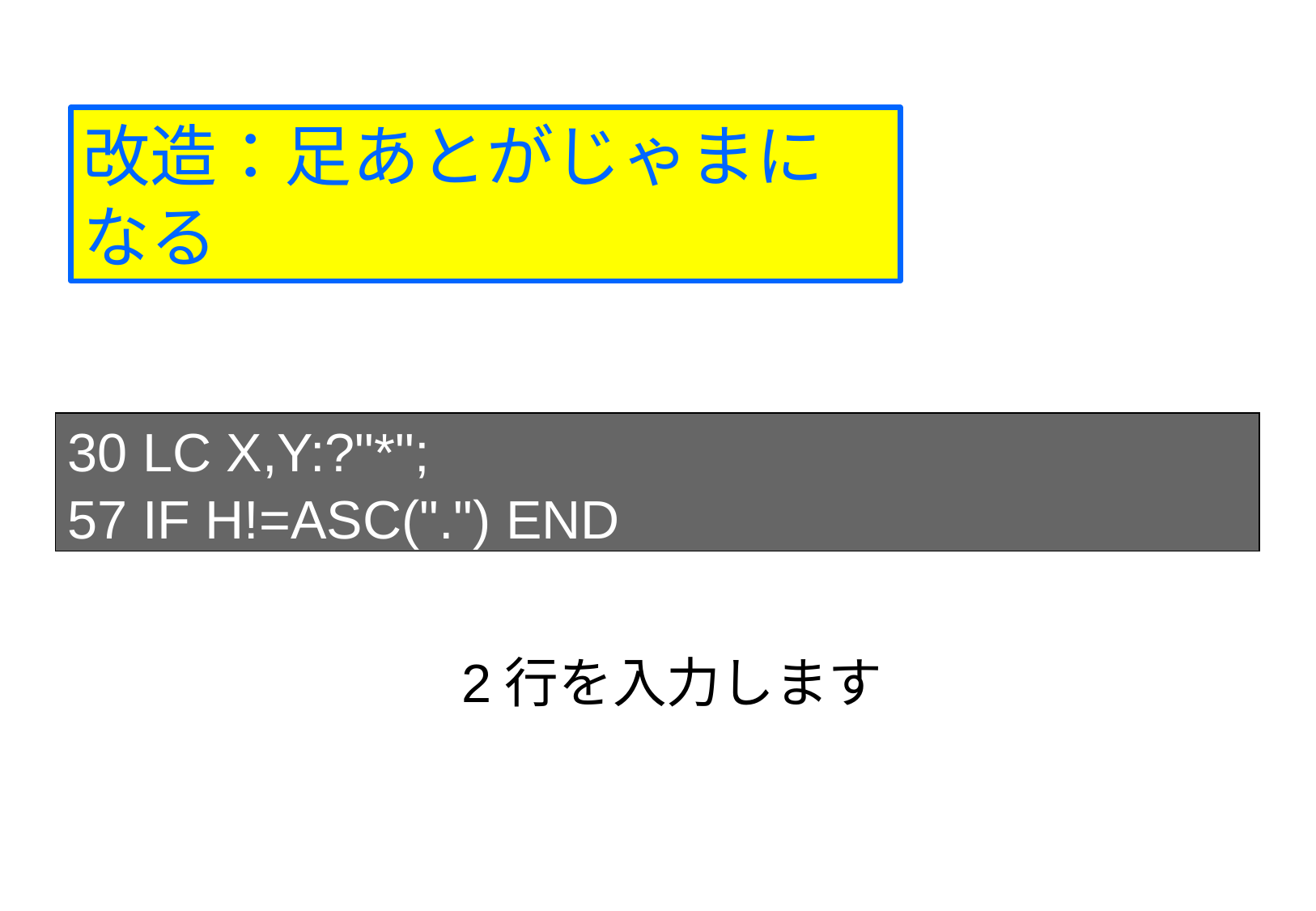

改造：足あとがじゃまになる
30 LC X,Y:?"*";
57 IF H!=ASC(".") END
2行を入力します